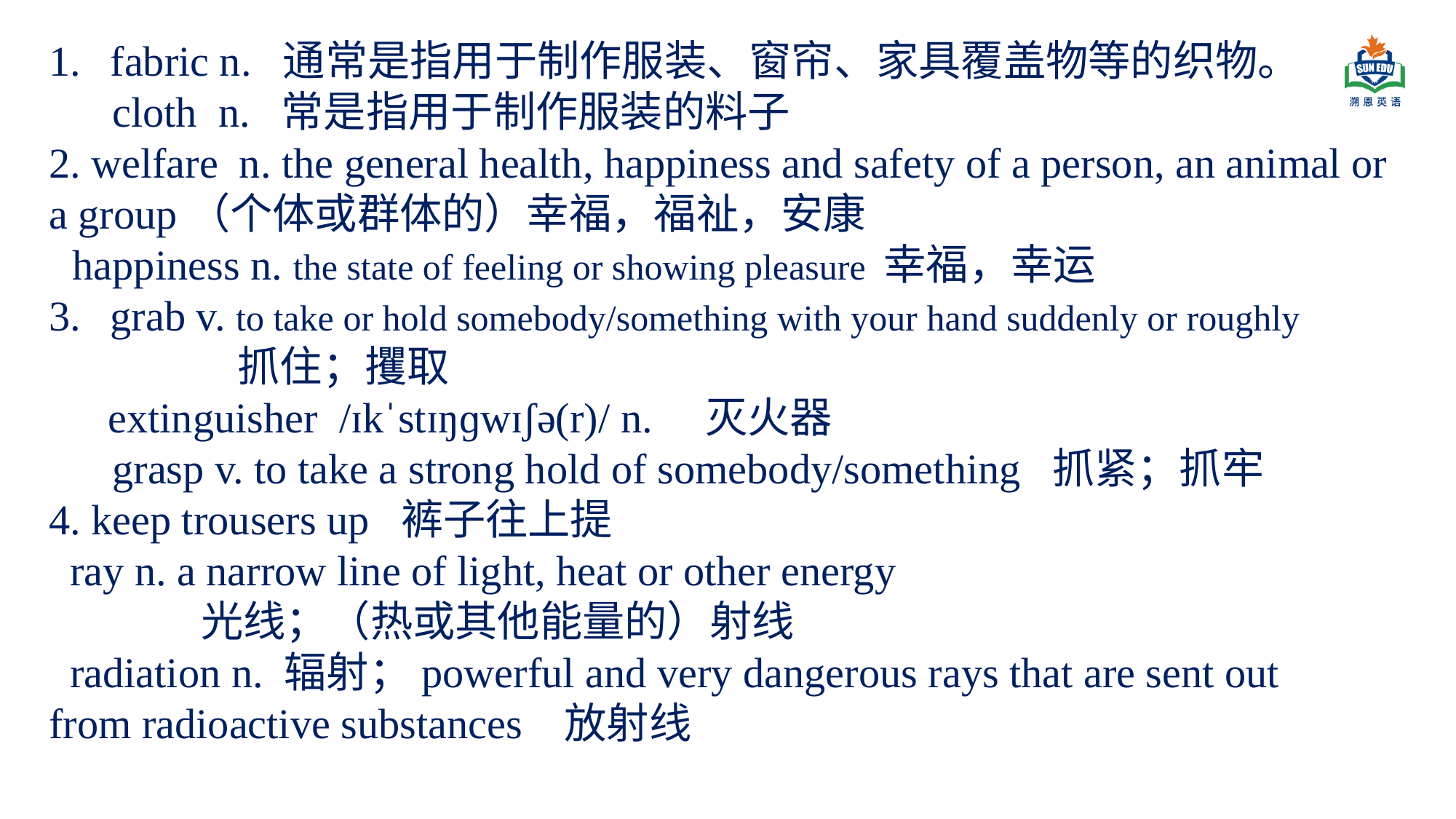

fabric n.  通常是指用于制作服装、窗帘、家具覆盖物等的织物。
      cloth  n.  常是指用于制作服装的料子
2. welfare  n. the general health, happiness and safety of a person, an animal or a group（个体或群体的）幸福，福祉，安康
  happiness n. the state of feeling or showing pleasure 幸福，幸运
grab v. to take or hold somebody/something with your hand suddenly or roughly
                      抓住；攫取
     extinguisher  /ɪkˈstɪŋɡwɪʃə(r)/ n.    灭火器
      grasp v. to take a strong hold of somebody/something  抓紧；抓牢
4. keep trousers up  裤子往上提
  ray n. a narrow line of light, heat or other energy
               光线；（热或其他能量的）射线
  radiation n. 辐射；powerful and very dangerous rays that are sent out from radioactive substances   放射线